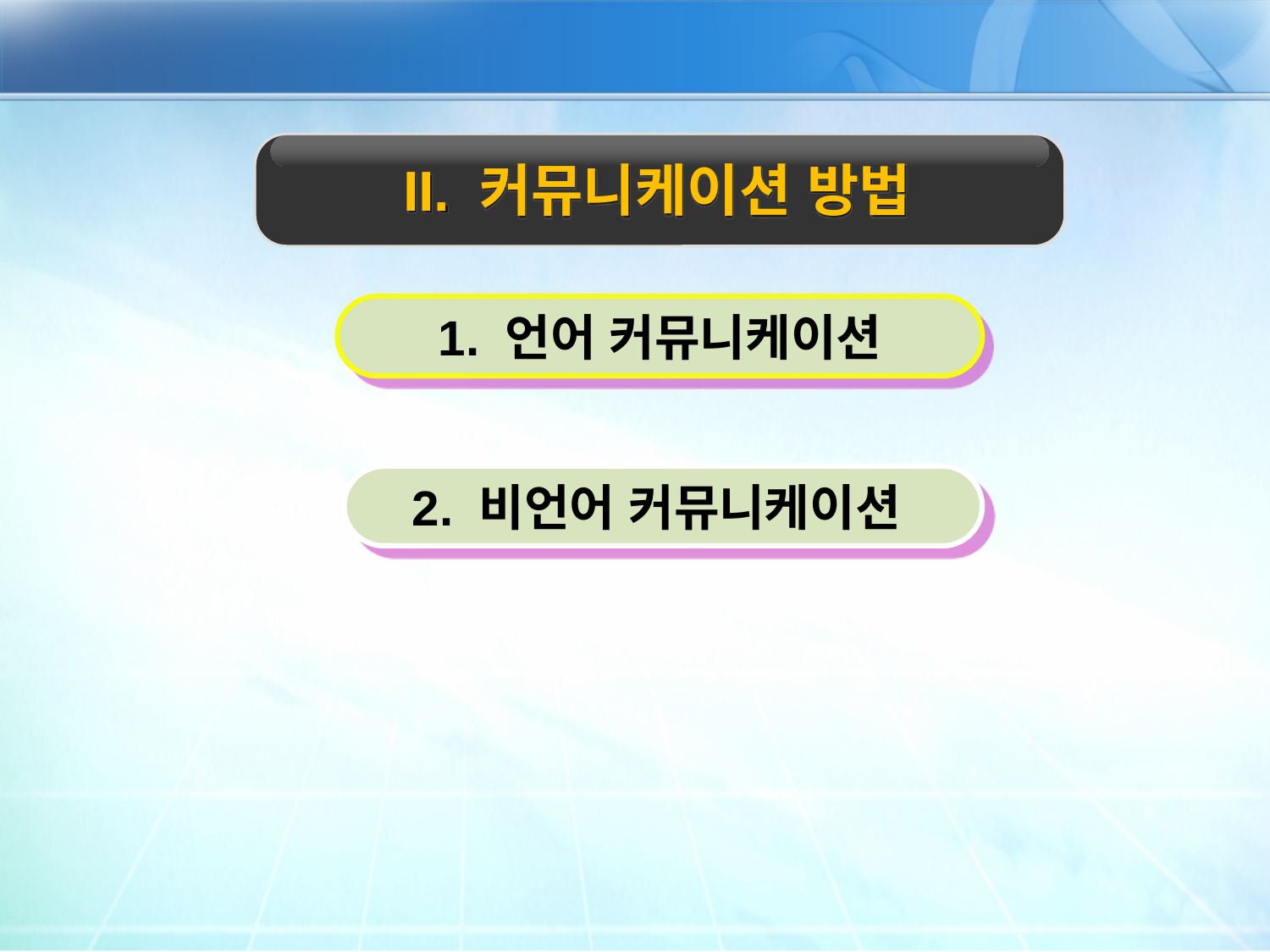

II. 커뮤니케이션 방법
1. 언어 커뮤니케이션
2. 비언어 커뮤니케이션